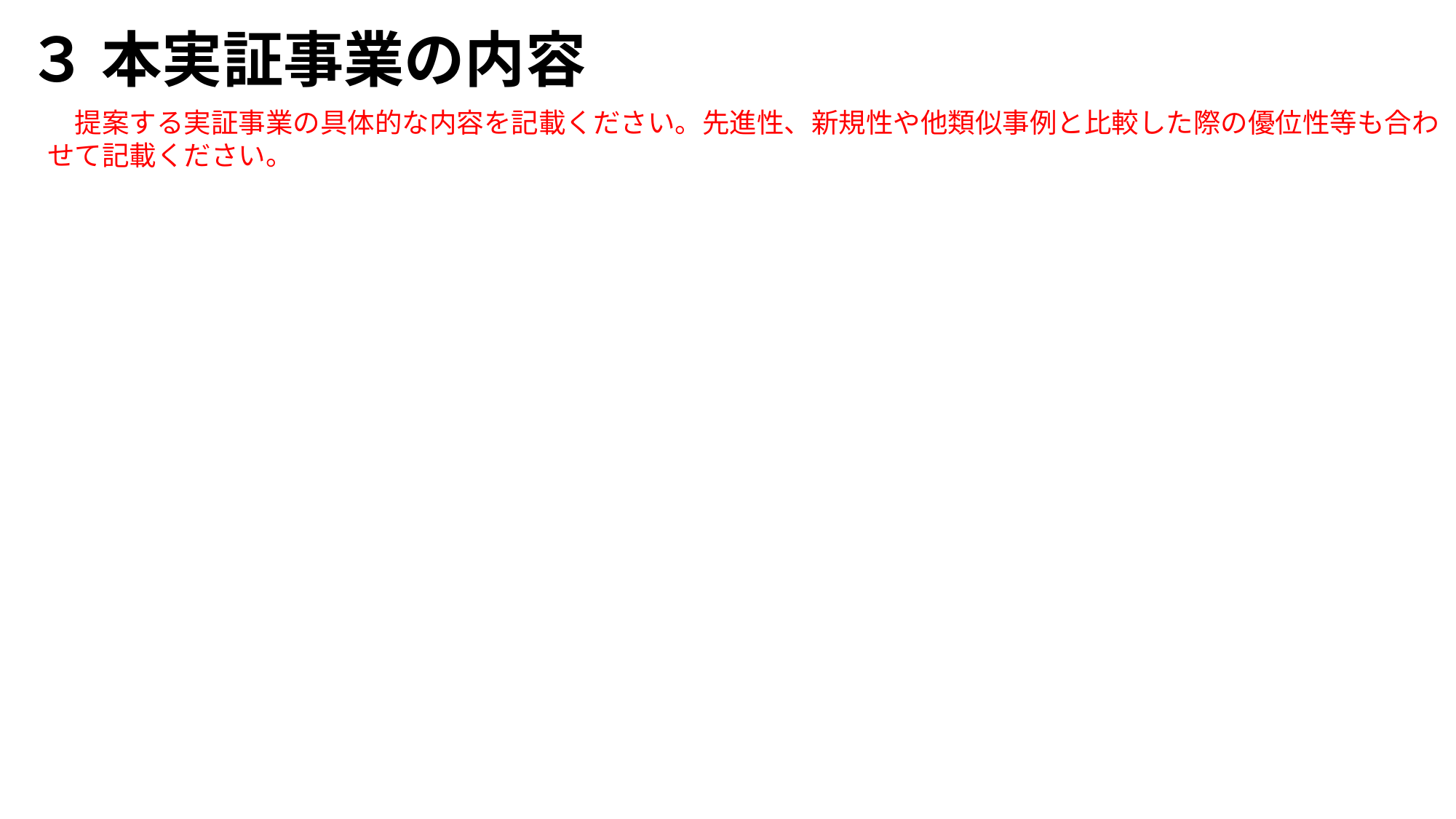

３ 本実証事業の内容
　提案する実証事業の具体的な内容を記載ください。先進性、新規性や他類似事例と比較した際の優位性等も合わせて記載ください。